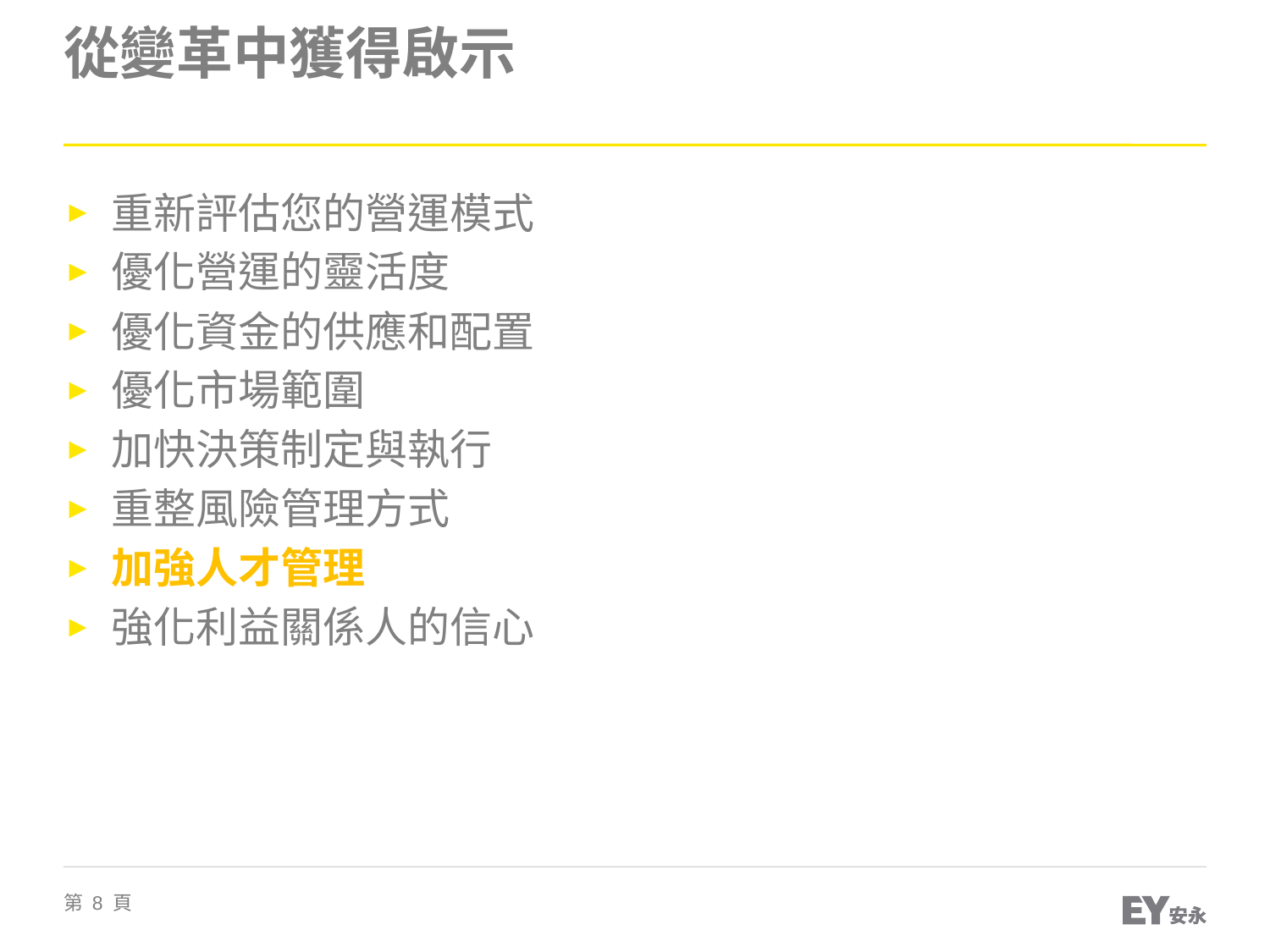

# 從變革中獲得啟示
重新評估您的營運模式
優化營運的靈活度
優化資金的供應和配置
優化市場範圍
加快決策制定與執行
重整風險管理方式
加強人才管理
強化利益關係人的信心